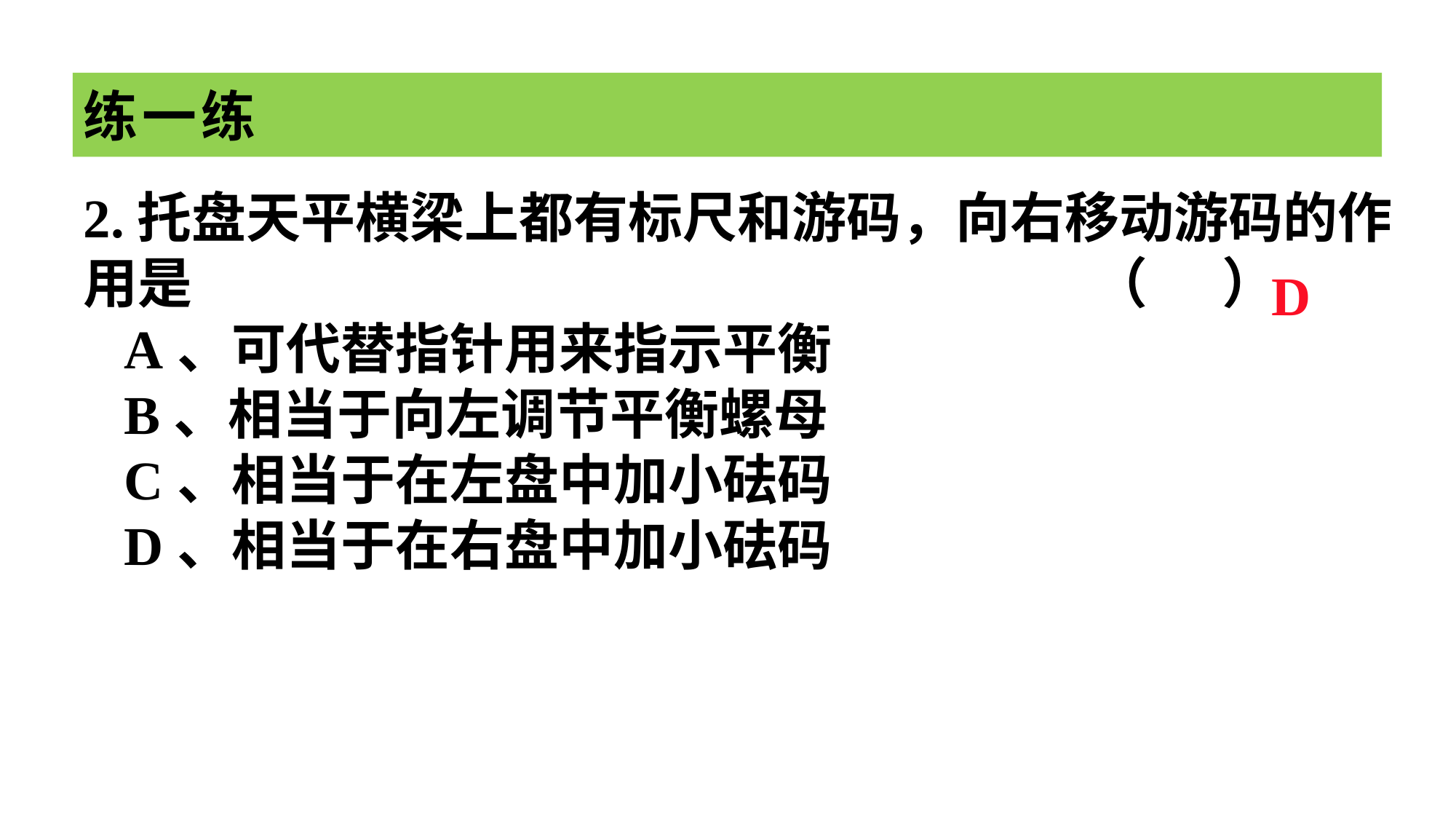

# 练一练
2.托盘天平横梁上都有标尺和游码，向右移动游码的作用是                                                                         （      ）
   A、可代替指针用来指示平衡
   B、相当于向左调节平衡螺母
   C、相当于在左盘中加小砝码
   D、相当于在右盘中加小砝码
D